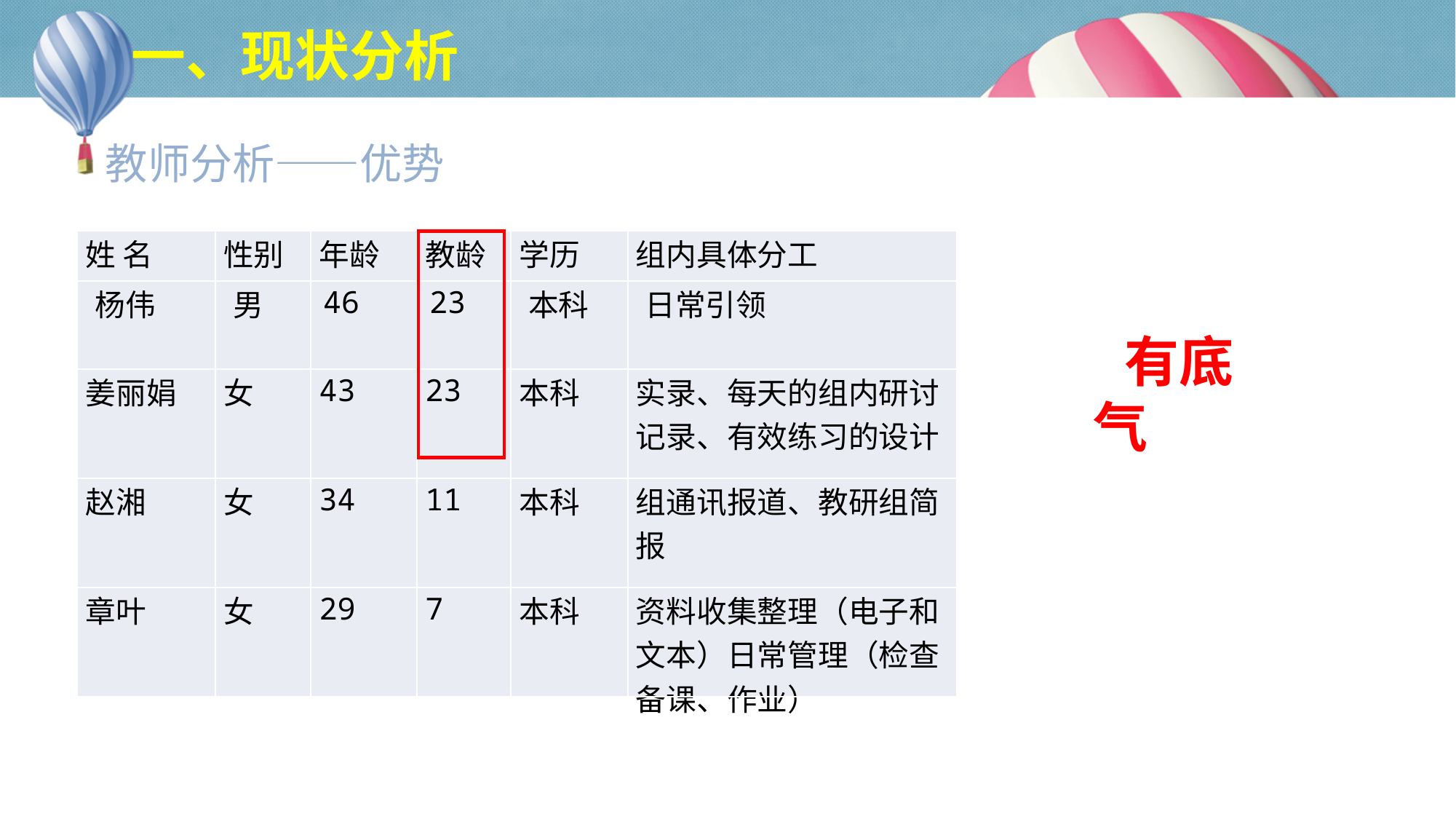

# 一、现状分析
教师分析——优势
| 姓 名 | 性别 | 年龄 | 教龄 | 学历 | 组内具体分工 |
| --- | --- | --- | --- | --- | --- |
| 杨伟 | 男 | 46 | 23 | 本科 | 日常引领 |
| 姜丽娟 | 女 | 43 | 23 | 本科 | 实录、每天的组内研讨记录、有效练习的设计 |
| 赵湘 | 女 | 34 | 11 | 本科 | 组通讯报道、教研组简报 |
| 章叶 | 女 | 29 | 7 | 本科 | 资料收集整理（电子和文本）日常管理（检查备课、作业） |

有底气